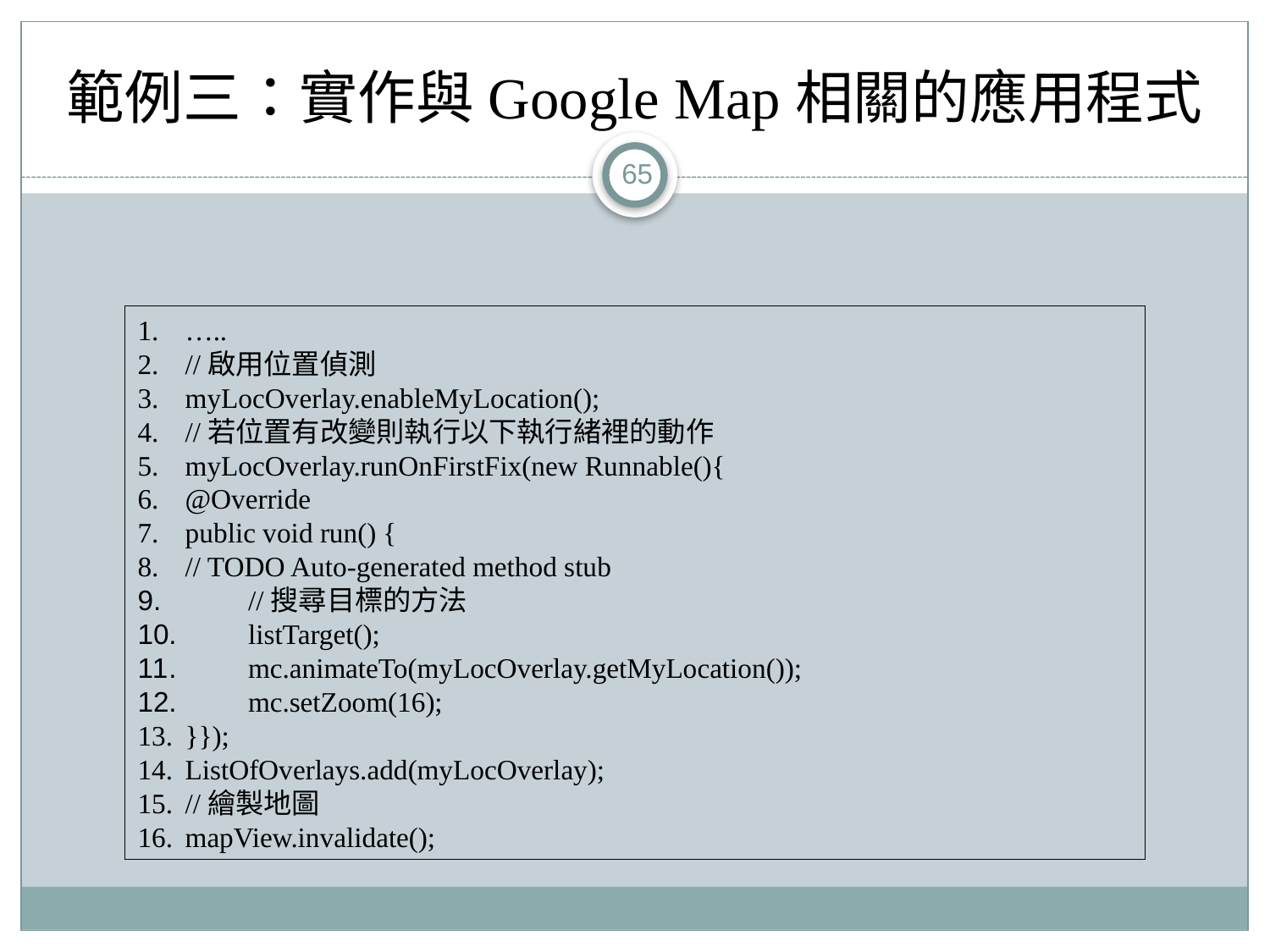

# 範例三：實作與Google Map相關的應用程式
65

…..
//啟用位置偵測
myLocOverlay.enableMyLocation();
//若位置有改變則執行以下執行緒裡的動作
myLocOverlay.runOnFirstFix(new Runnable(){
@Override
public void run() {
// TODO Auto-generated method stub
　　//搜尋目標的方法
　　listTarget();
　　mc.animateTo(myLocOverlay.getMyLocation());
　　mc.setZoom(16);
}});
ListOfOverlays.add(myLocOverlay);
//繪製地圖
mapView.invalidate();